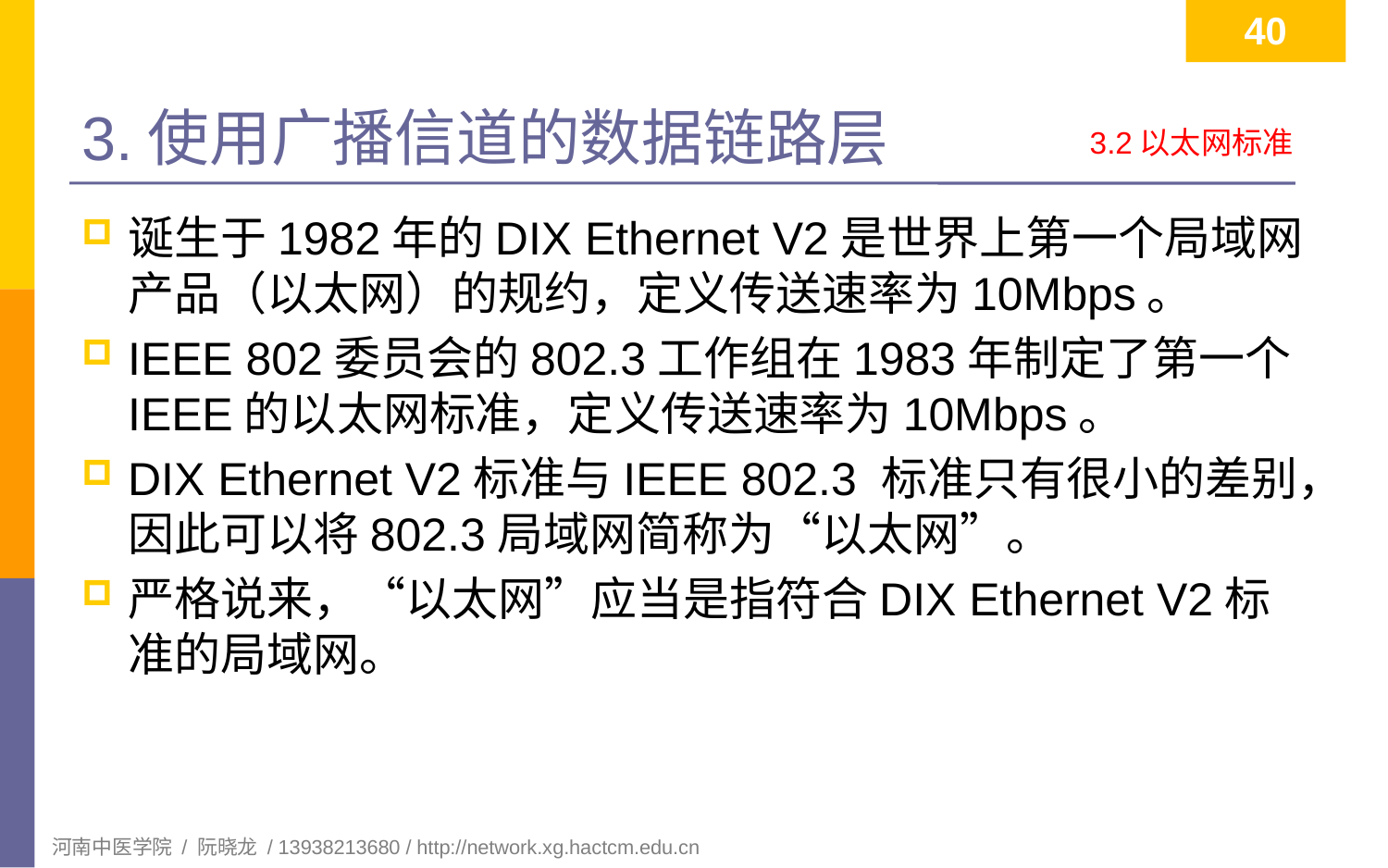

40
# 3.使用广播信道的数据链路层
3.2以太网标准
诞生于1982年的DIX Ethernet V2是世界上第一个局域网产品（以太网）的规约，定义传送速率为10Mbps。
IEEE 802委员会的802.3工作组在1983年制定了第一个IEEE的以太网标准，定义传送速率为10Mbps。
DIX Ethernet V2标准与IEEE 802.3 标准只有很小的差别，因此可以将802.3局域网简称为“以太网”。
严格说来，“以太网”应当是指符合DIX Ethernet V2标准的局域网。